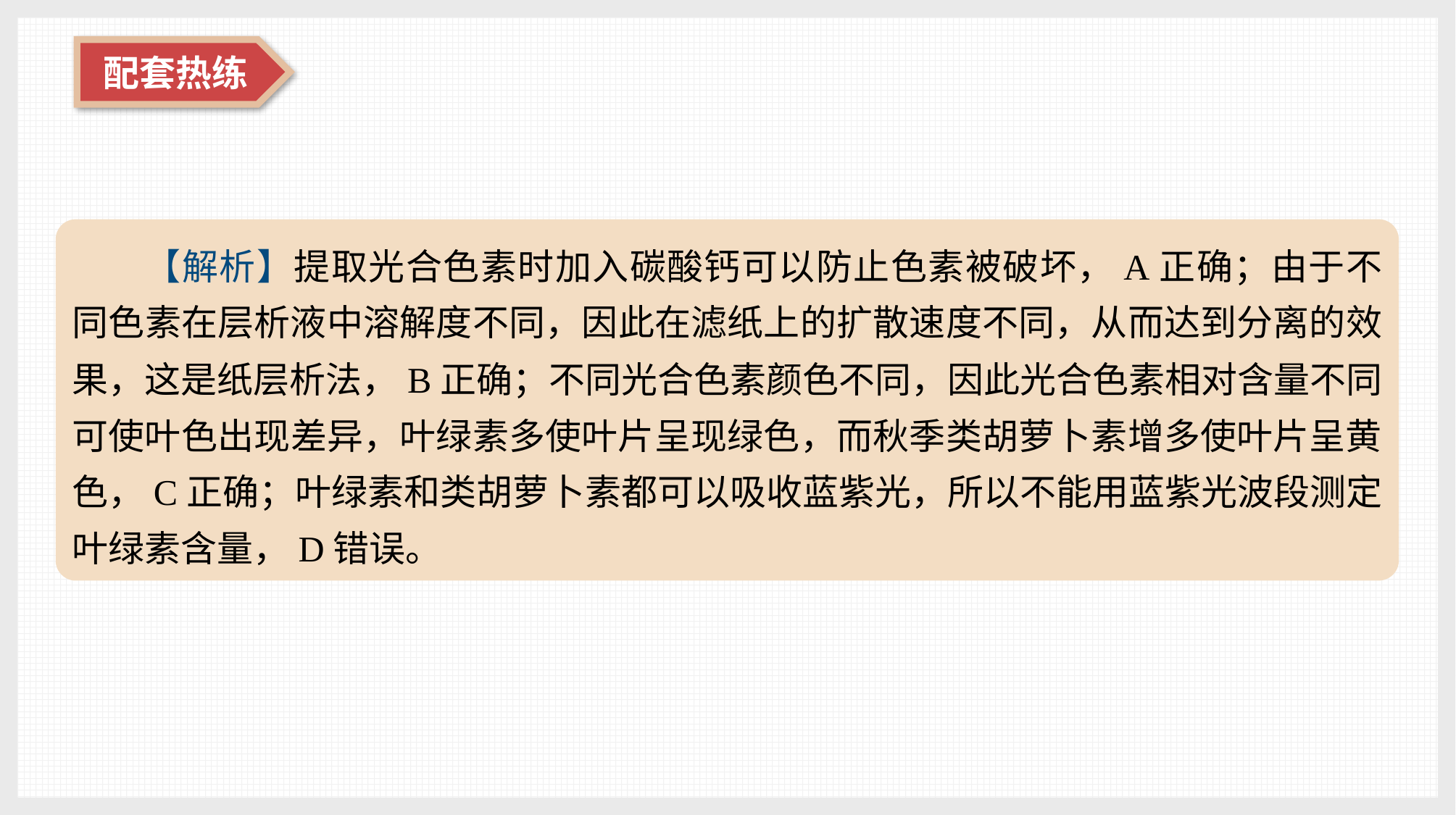

【解析】提取光合色素时加入碳酸钙可以防止色素被破坏，A正确；由于不同色素在层析液中溶解度不同，因此在滤纸上的扩散速度不同，从而达到分离的效果，这是纸层析法，B正确；不同光合色素颜色不同，因此光合色素相对含量不同可使叶色出现差异，叶绿素多使叶片呈现绿色，而秋季类胡萝卜素增多使叶片呈黄色，C正确；叶绿素和类胡萝卜素都可以吸收蓝紫光，所以不能用蓝紫光波段测定叶绿素含量，D错误。